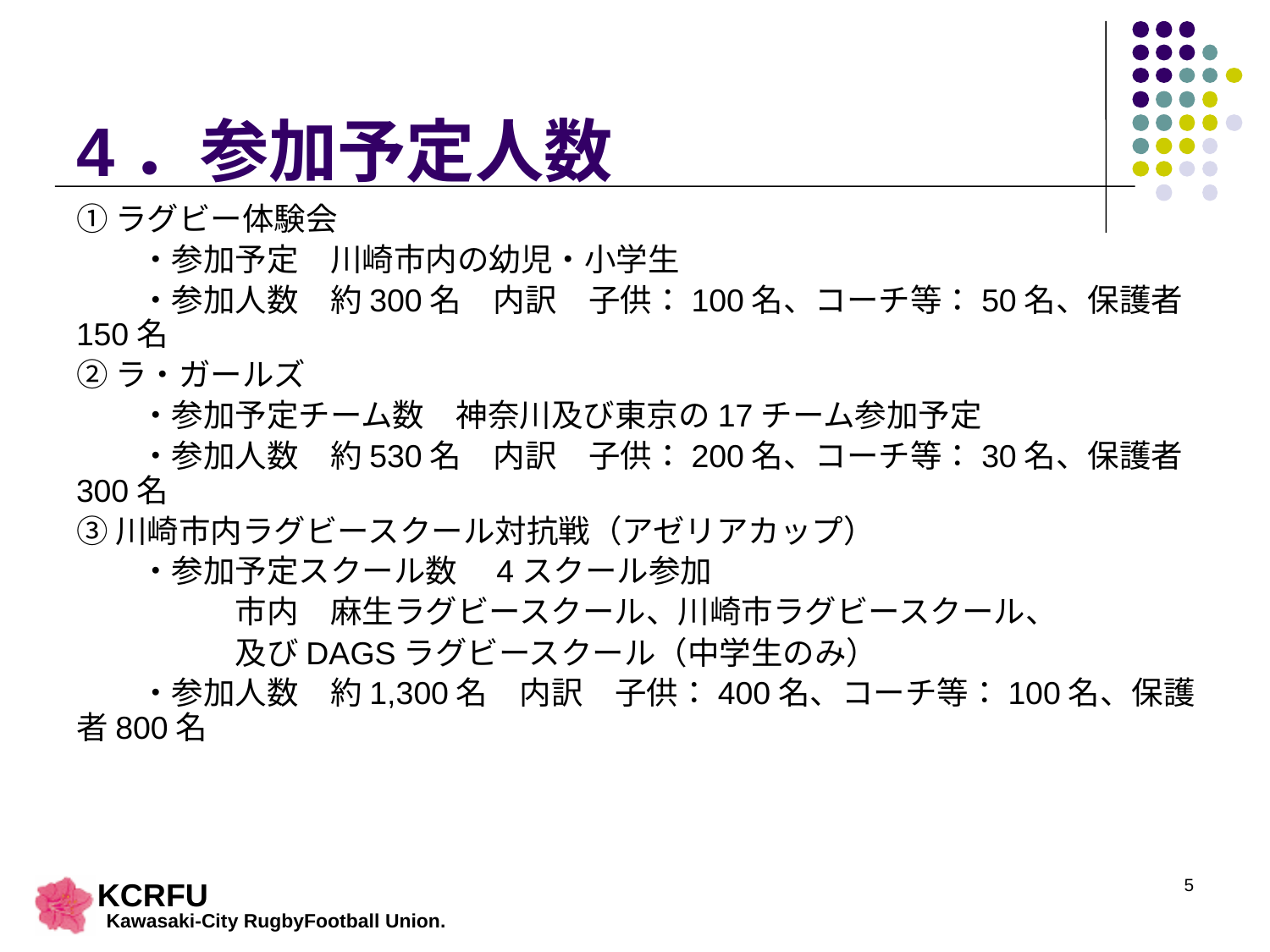

# 4．参加予定人数

①ラグビー体験会
　　・参加予定　川崎市内の幼児・小学生
　　・参加人数　約300名　内訳　子供：100名、コーチ等：50名、保護者150名
②ラ・ガールズ
　　・参加予定チーム数　神奈川及び東京の17チーム参加予定
　　・参加人数　約530名　内訳　子供：200名、コーチ等：30名、保護者300名
③川崎市内ラグビースクール対抗戦（アゼリアカップ）
　　・参加予定スクール数　4スクール参加
　　　　　市内　麻生ラグビースクール、川崎市ラグビースクール、
　　　　　及びDAGSラグビースクール（中学生のみ）
　　・参加人数　約1,300名　内訳　子供：400名、コーチ等：100名、保護者800名

5